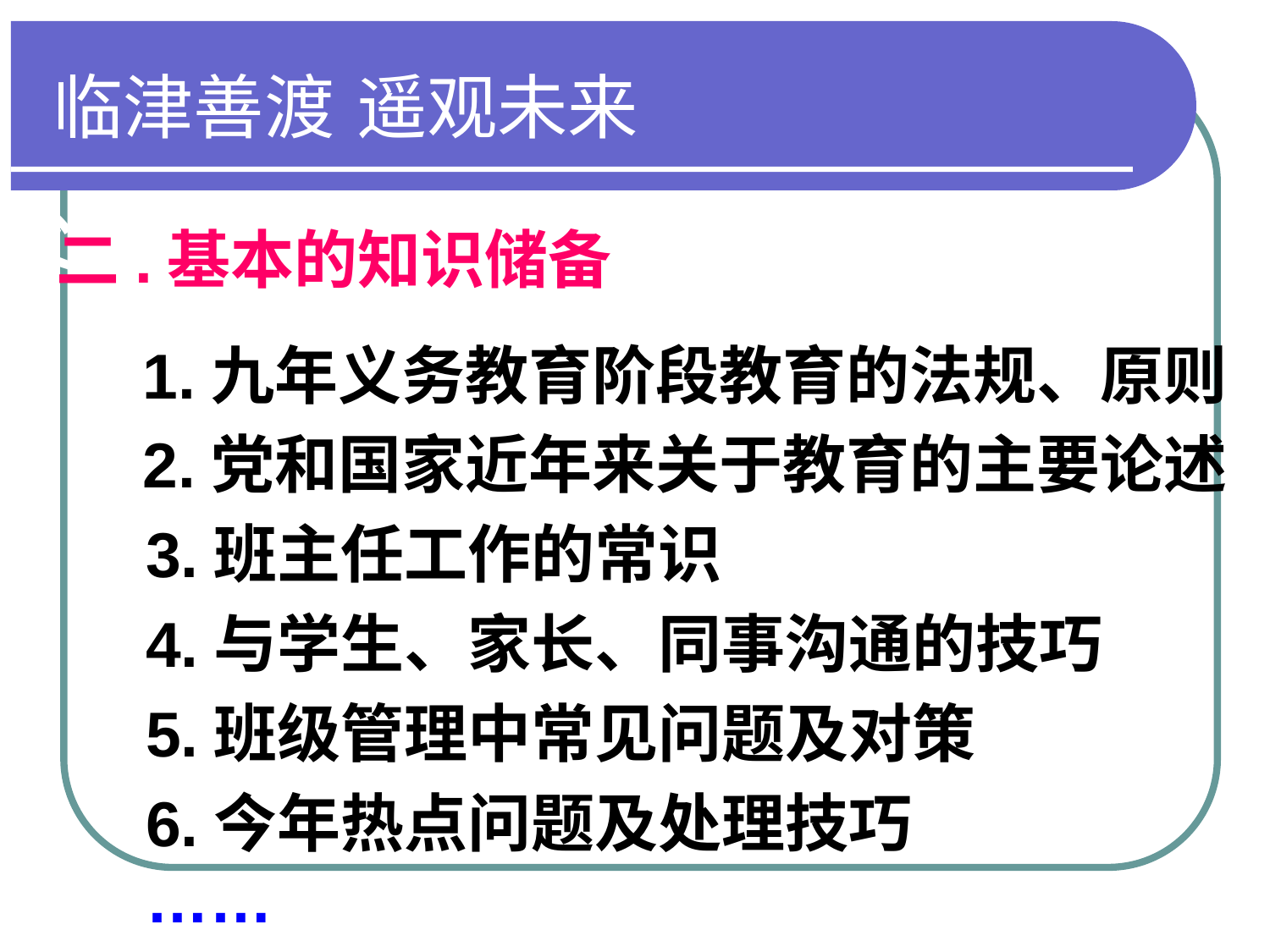

父母成长营（第一讲）走进初中生世界
二.基本的知识储备

1.九年义务教育阶段教育的法规、原则
2.党和国家近年来关于教育的主要论述
3.班主任工作的常识
4.与学生、家长、同事沟通的技巧
5.班级管理中常见问题及对策
6.今年热点问题及处理技巧
……